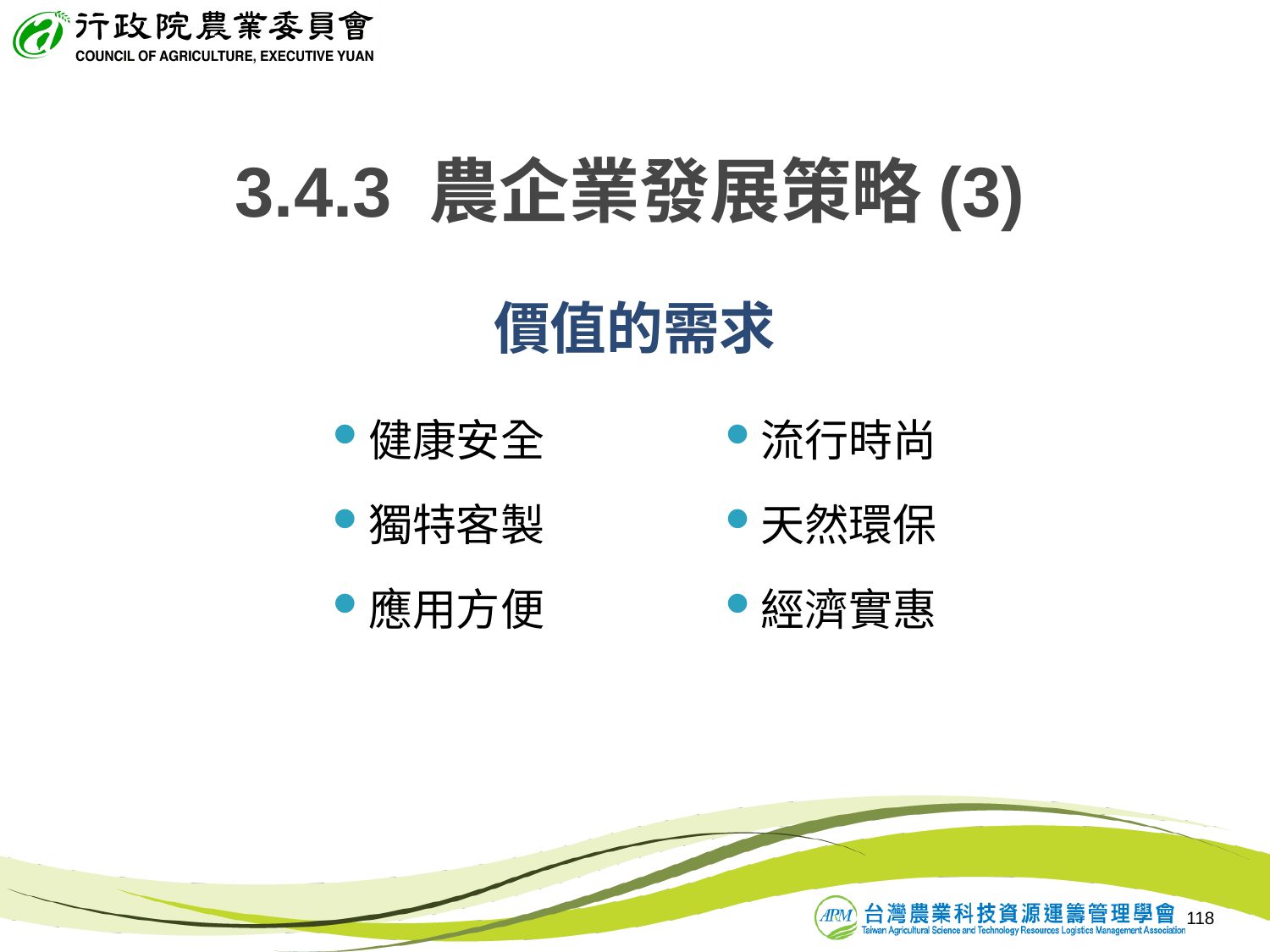

3.4.3 農企業發展策略(3)
# 價值的需求
健康安全
獨特客製
應用方便
流行時尚
天然環保
經濟實惠
118